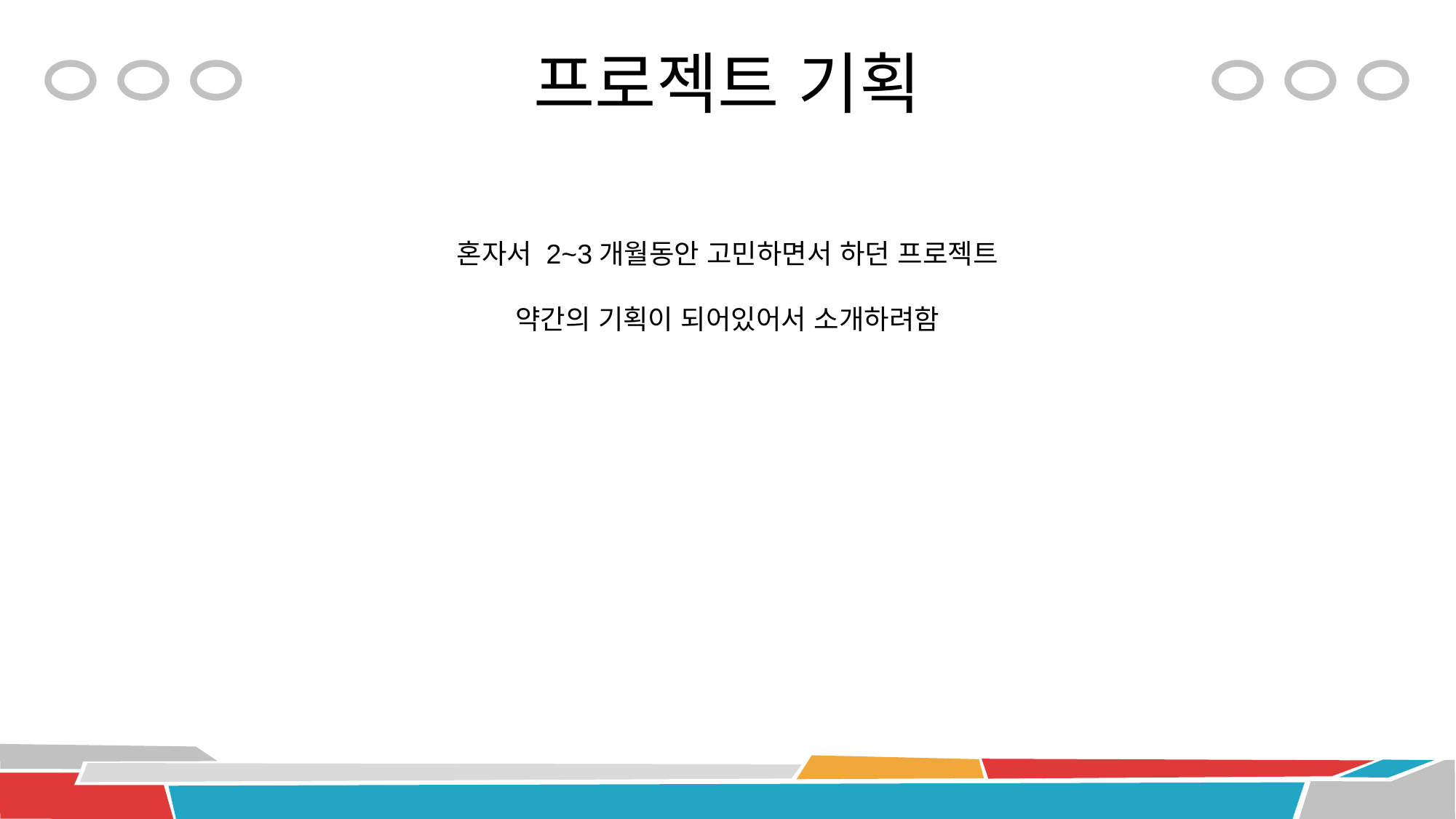

# 프로젝트 기획
혼자서 2~3개월동안 고민하면서 하던 프로젝트

약간의 기획이 되어있어서 소개하려함